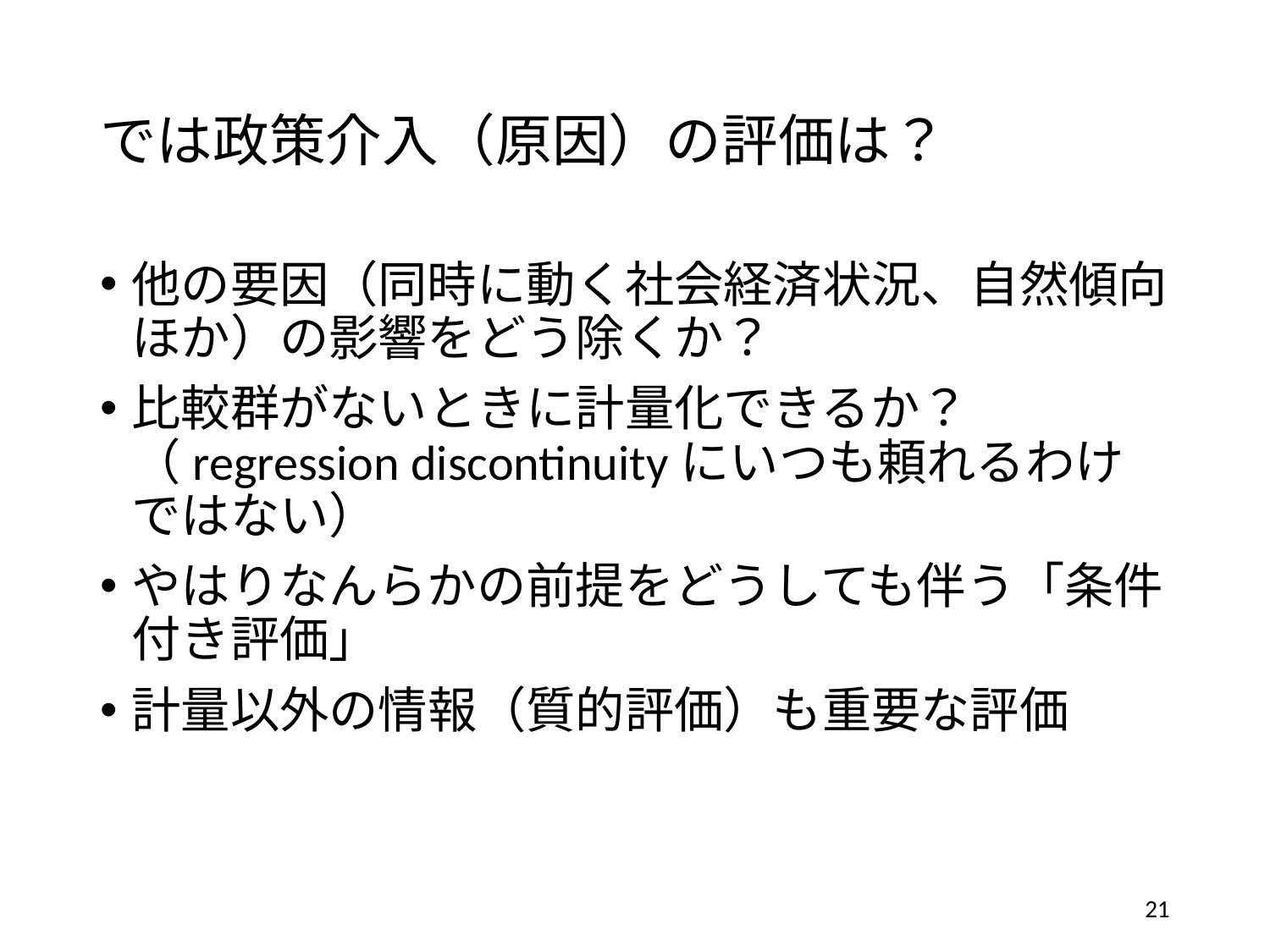

# では政策介入（原因）の評価は？
他の要因（同時に動く社会経済状況、自然傾向ほか）の影響をどう除くか？
比較群がないときに計量化できるか？（regression discontinuityにいつも頼れるわけではない）
やはりなんらかの前提をどうしても伴う「条件付き評価」
計量以外の情報（質的評価）も重要な評価
21